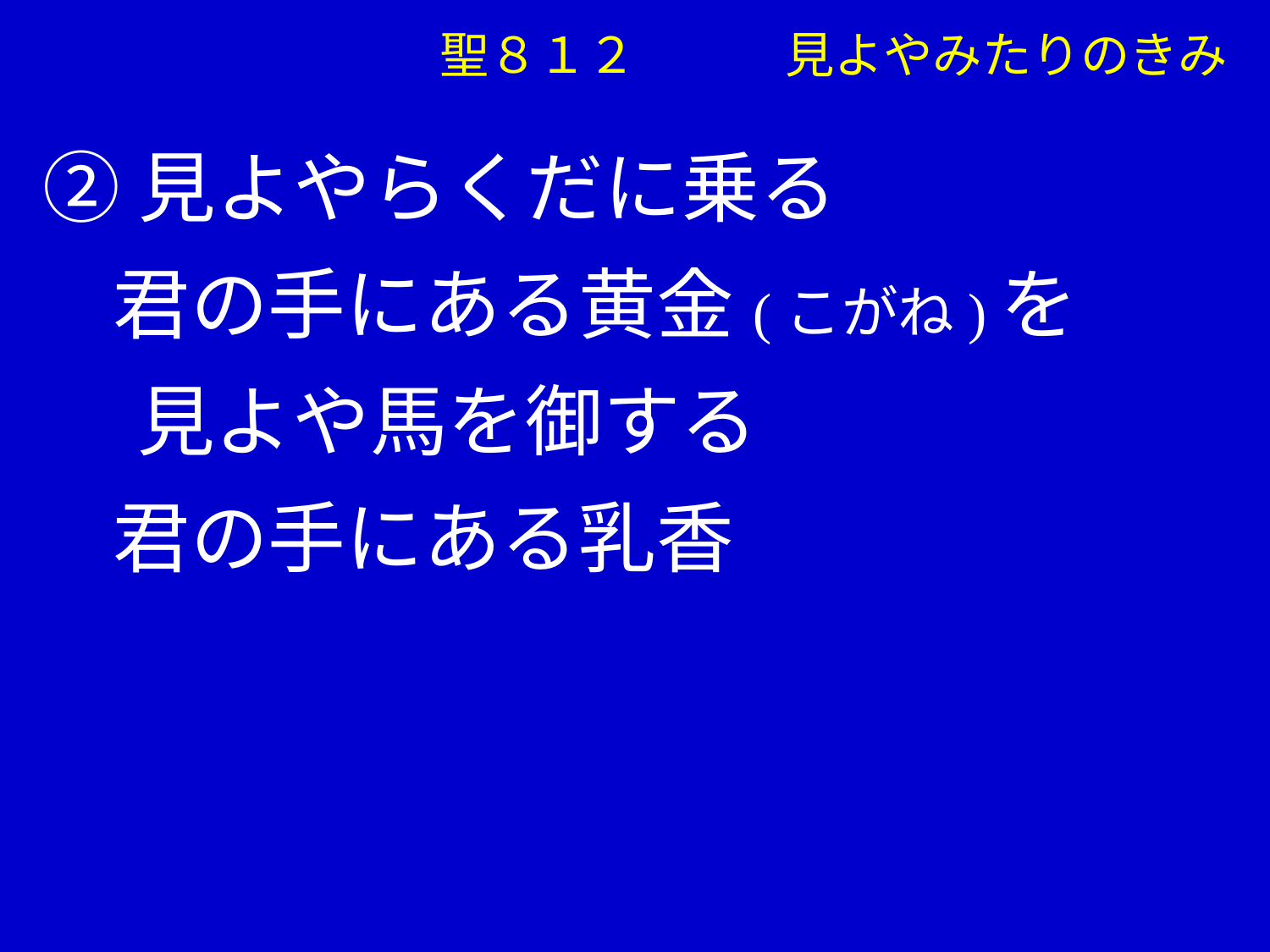

聖８１２　　　見よやみたりのきみ
②見よやらくだに乗る
   君の手にある黄金(こがね)を
　 見よや馬を御する
   君の手にある乳香